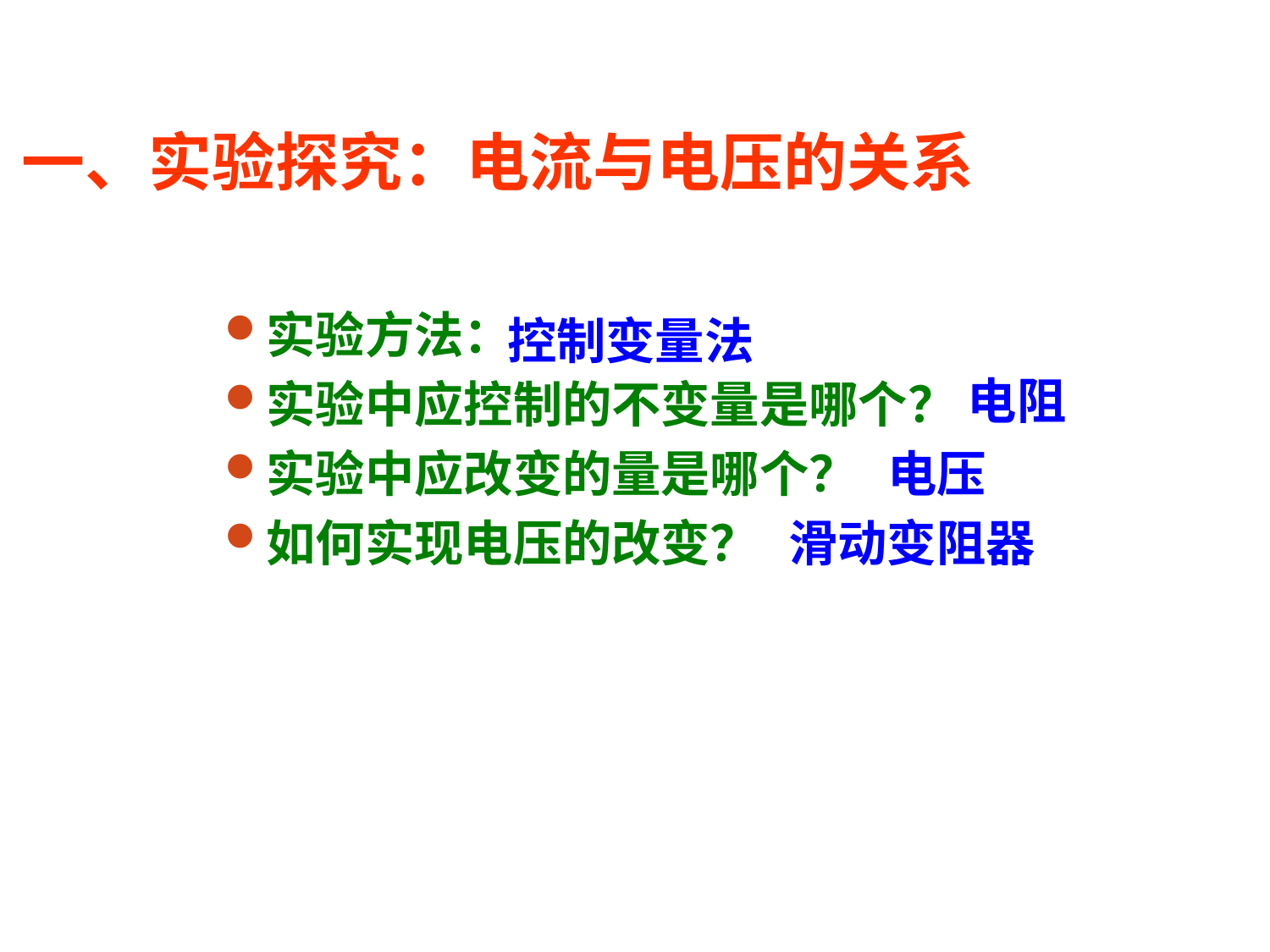

# 一、实验探究：电流与电压的关系
实验方法：
实验中应控制的不变量是哪个？
实验中应改变的量是哪个？
如何实现电压的改变？

控制变量法
电阻

电压
滑动变阻器